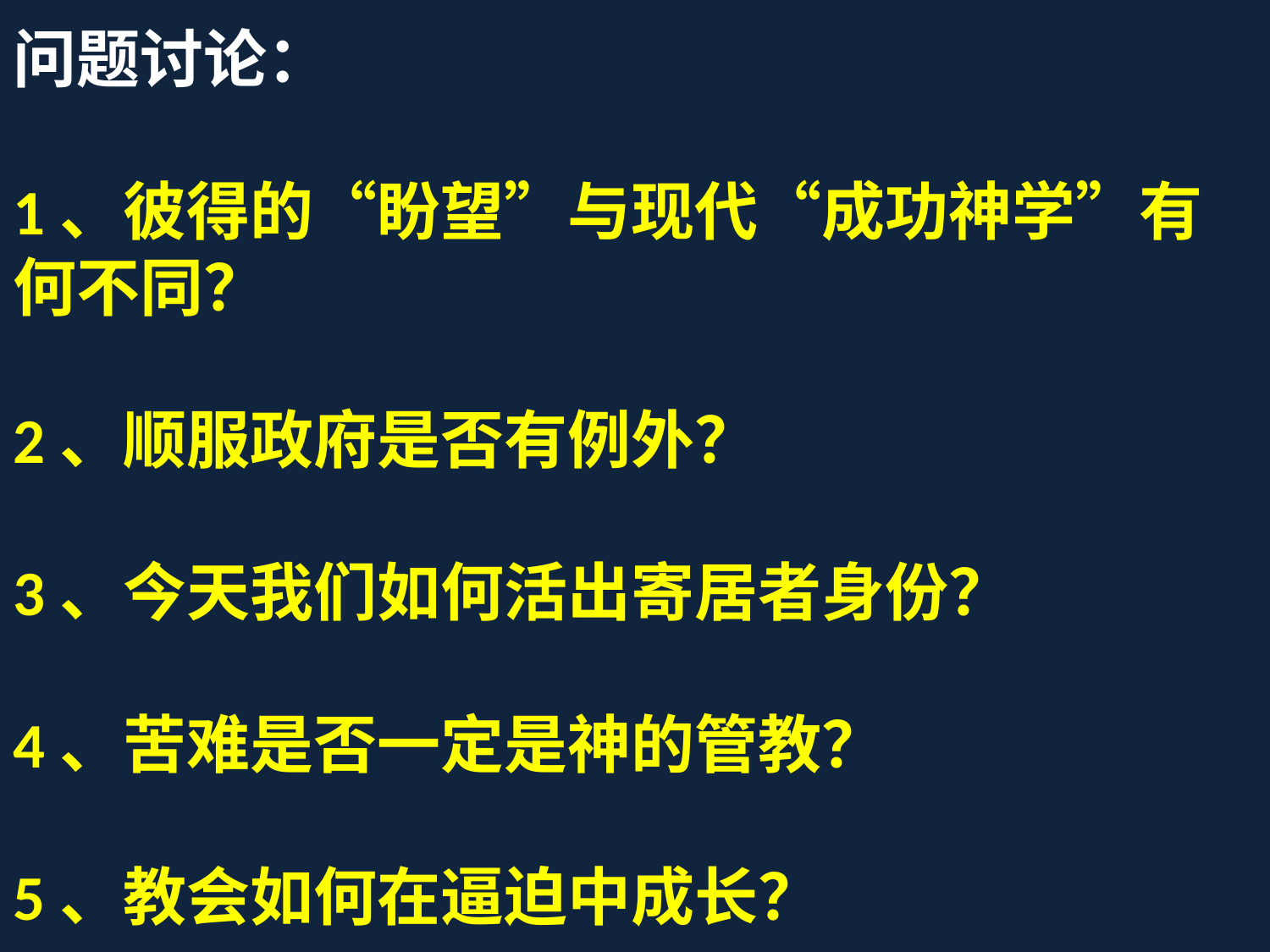

问题讨论：

1、彼得的“盼望”与现代“成功神学”有何不同？

2、顺服政府是否有例外？

3、今天我们如何活出寄居者身份？

4、苦难是否一定是神的管教？

5、教会如何在逼迫中成长？